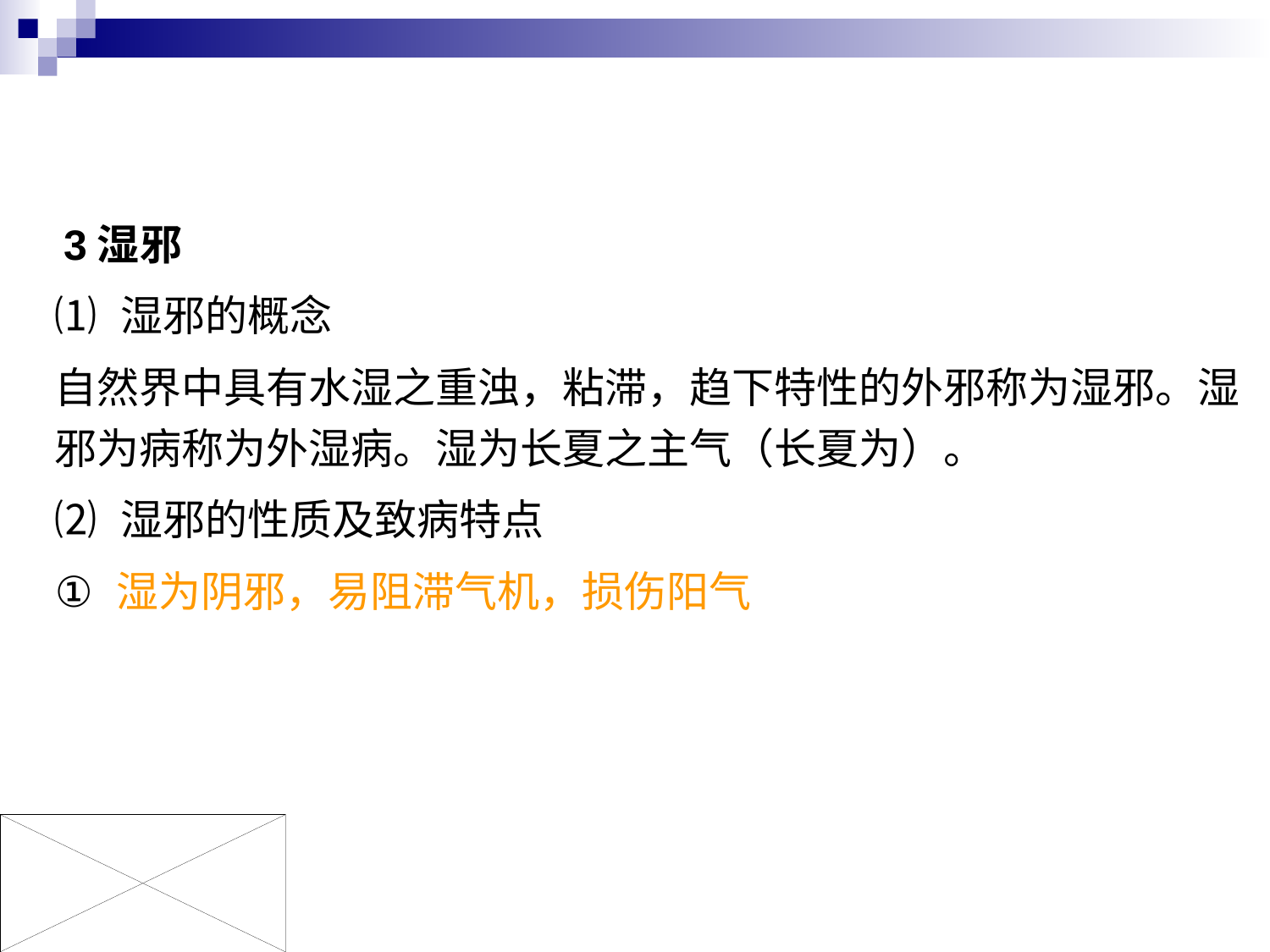

3湿邪
⑴ 湿邪的概念
自然界中具有水湿之重浊，粘滞，趋下特性的外邪称为湿邪。湿邪为病称为外湿病。湿为长夏之主气（长夏为）。
⑵ 湿邪的性质及致病特点
① 湿为阴邪，易阻滞气机，损伤阳气